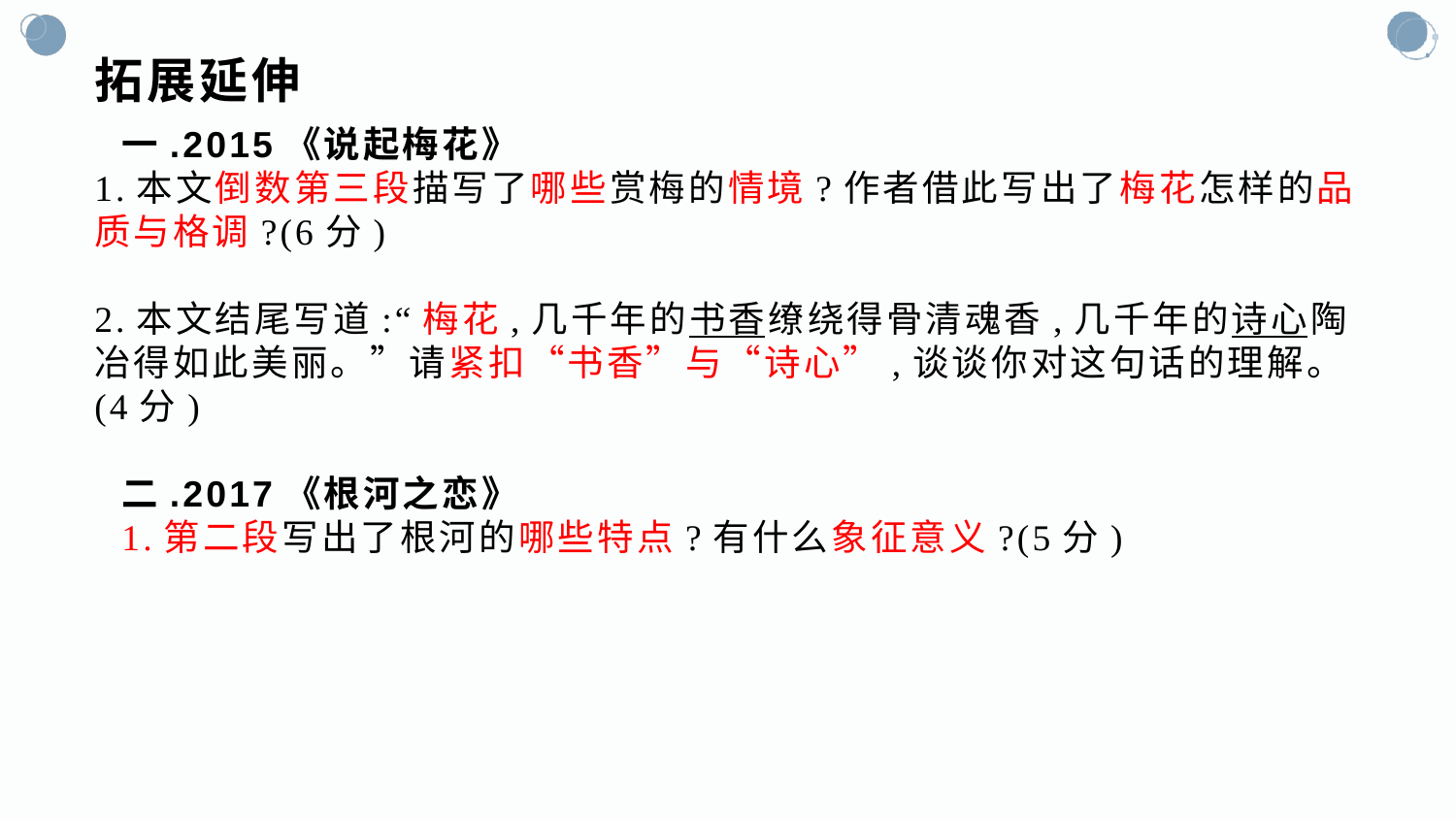

# 拓展延伸
一.2015《说起梅花》
1.本文倒数第三段描写了哪些赏梅的情境?作者借此写出了梅花怎样的品质与格调?(6分)

2.本文结尾写道:“梅花,几千年的书香缭绕得骨清魂香,几千年的诗心陶冶得如此美丽。”请紧扣“书香”与“诗心”,谈谈你对这句话的理解。(4分)

二.2017《根河之恋》
1.第二段写出了根河的哪些特点?有什么象征意义?(5分)